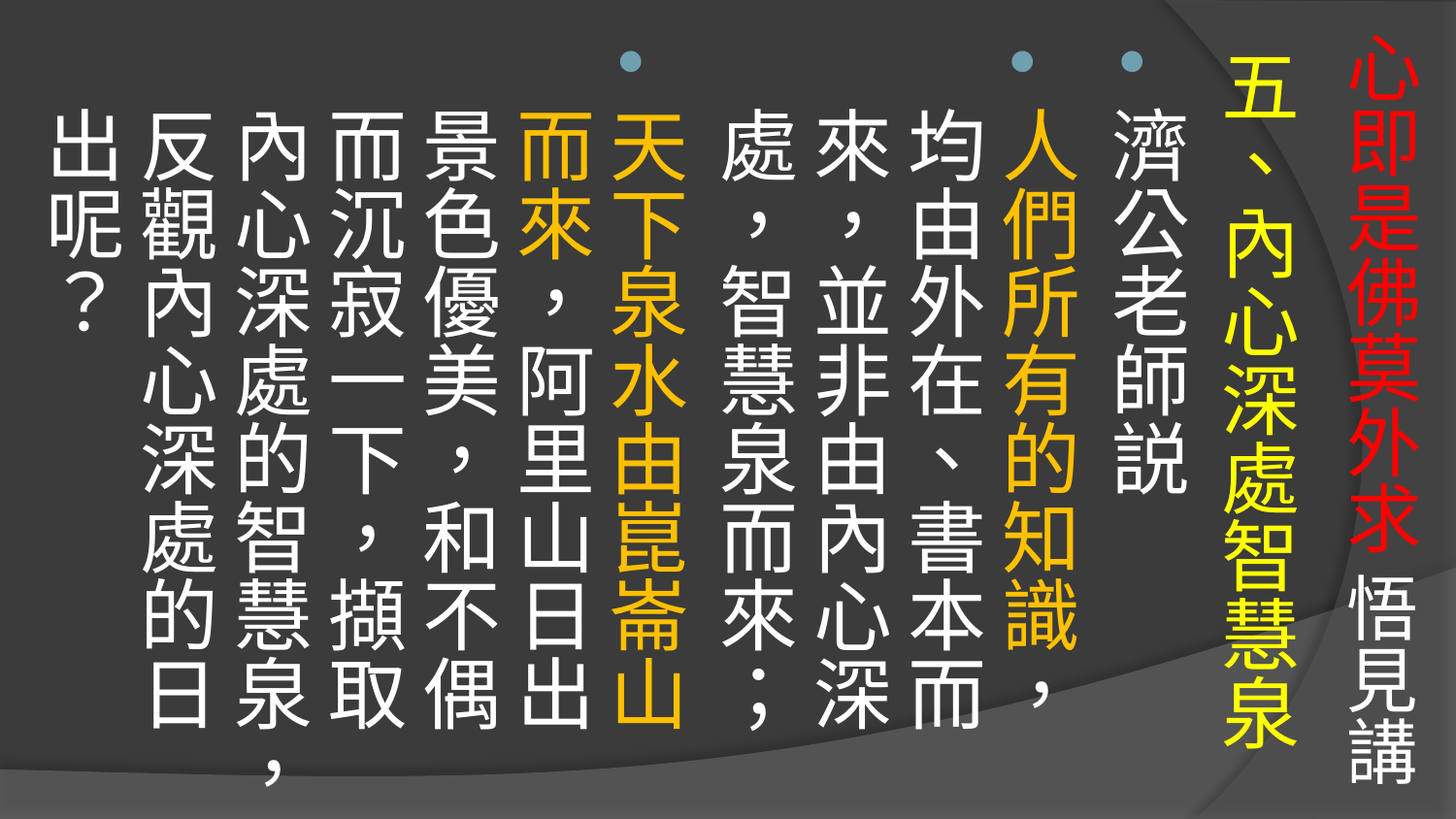

# 心即是佛莫外求 悟見講
五、內心深處智慧泉
濟公老師説
人們所有的知識，均由外在、書本而來，並非由內心深處，智慧泉而來；
天下泉水由崑崙山而來，阿里山日出景色優美，和不偶而沉寂一下，擷取內心深處的智慧泉，反觀內心深處的日出呢？